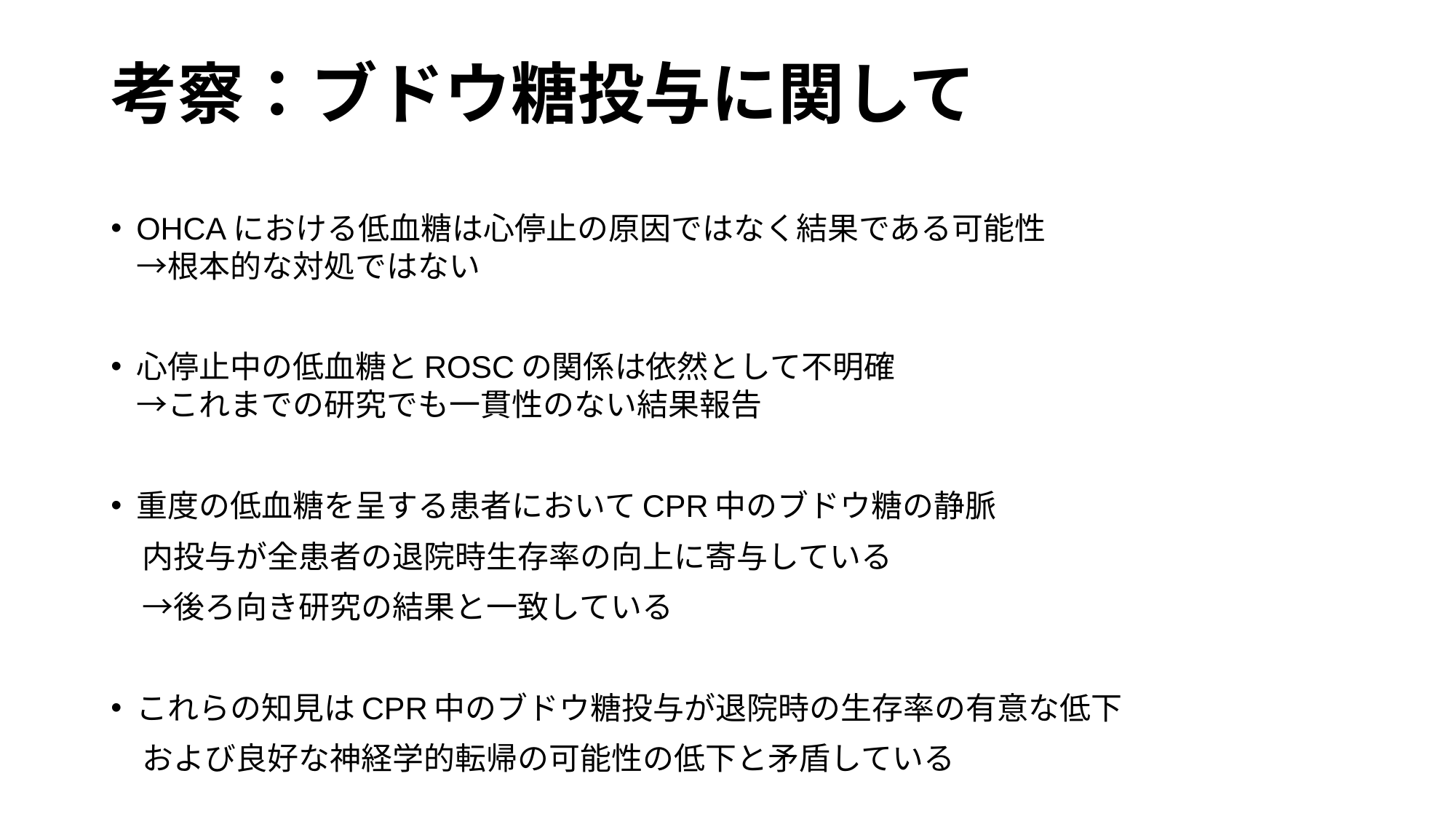

# 考察：ブドウ糖投与に関して
OHCAにおける低血糖は心停止の原因ではなく結果である可能性
→根本的な対処ではない

心停止中の低血糖とROSCの関係は依然として不明確
→これまでの研究でも一貫性のない結果報告

重度の低血糖を呈する患者においてCPR中のブドウ糖の静脈
　内投与が全患者の退院時生存率の向上に寄与している
　→後ろ向き研究の結果と一致している

これらの知見はCPR中のブドウ糖投与が退院時の生存率の有意な低下
　および良好な神経学的転帰の可能性の低下と矛盾している